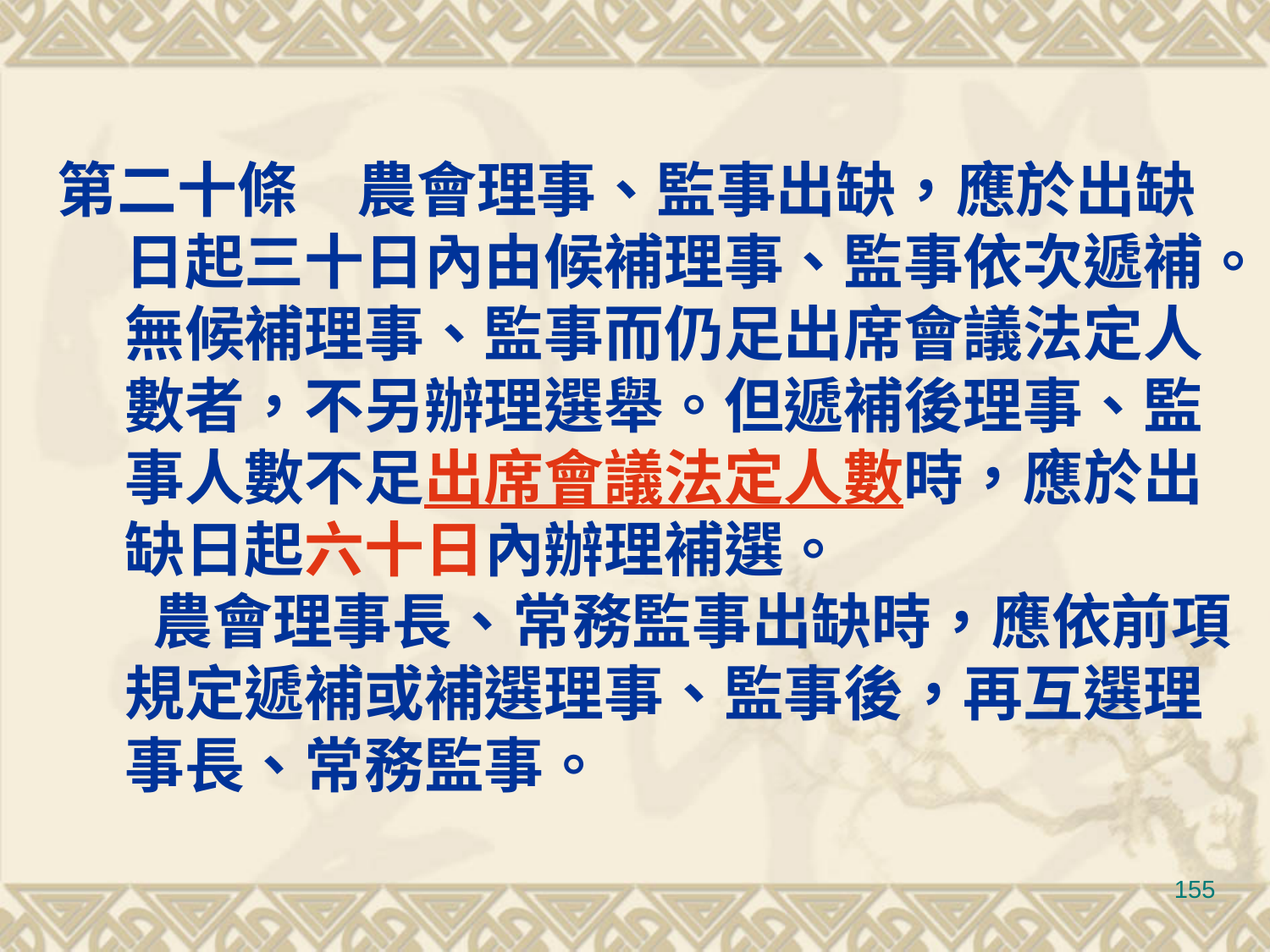

第二十條　農會理事、監事出缺，應於出缺日起三十日內由候補理事、監事依次遞補。無候補理事、監事而仍足出席會議法定人數者，不另辦理選舉。但遞補後理事、監事人數不足出席會議法定人數時，應於出缺日起六十日內辦理補選。
      農會理事長、常務監事出缺時，應依前項規定遞補或補選理事、監事後，再互選理事長、常務監事。
155